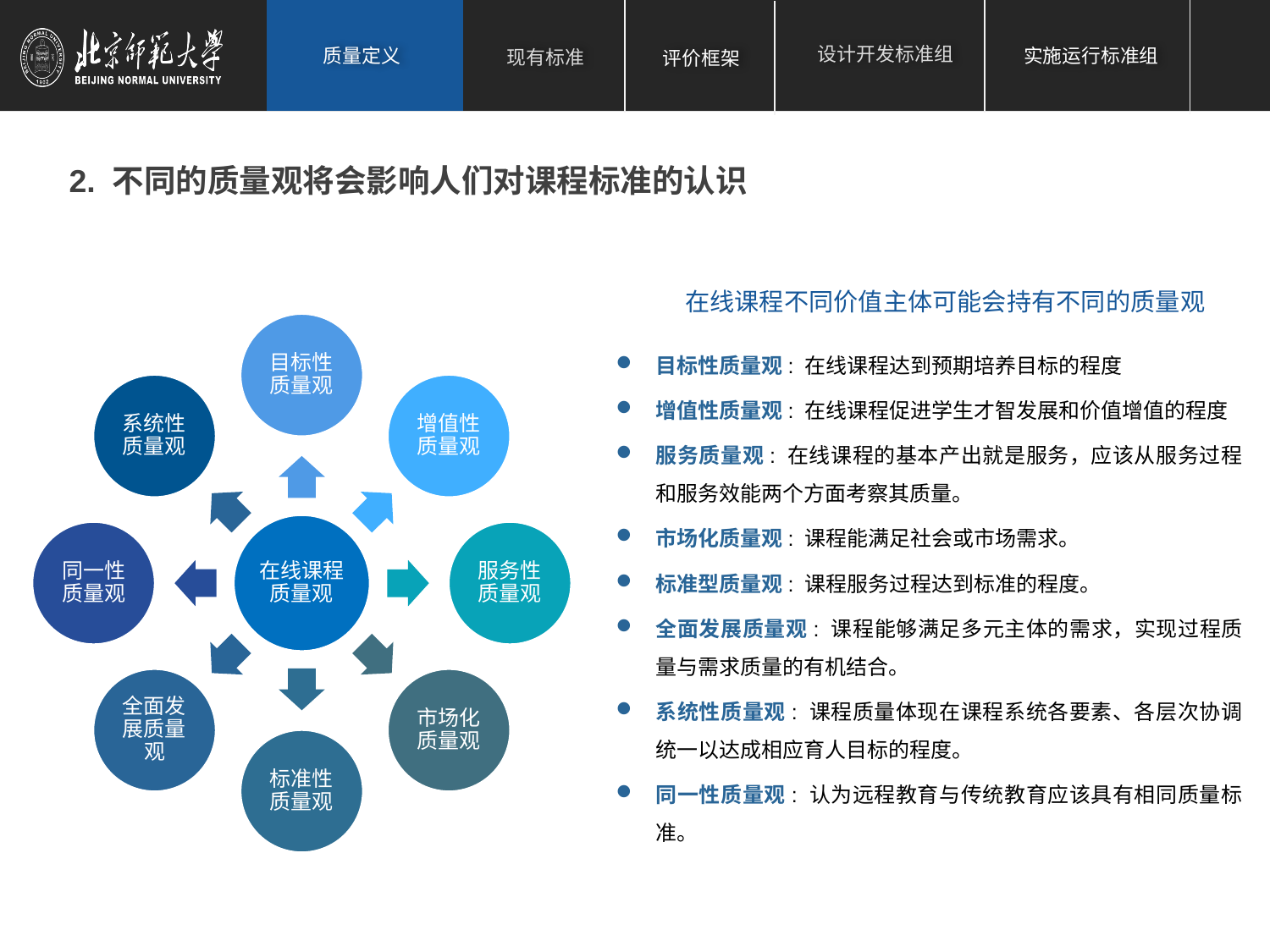

2. 不同的质量观将会影响人们对课程标准的认识
在线课程不同价值主体可能会持有不同的质量观
在线课程质量观

目标性质量观

增值性质量观

服务性质量观

市场化质量观

标准性质量观

全面发展质量观

同一性质量观

系统性质量观
目标性质量观: 在线课程达到预期培养目标的程度
增值性质量观: 在线课程促进学生才智发展和价值增值的程度
服务质量观: 在线课程的基本产出就是服务，应该从服务过程和服务效能两个方面考察其质量。
市场化质量观: 课程能满足社会或市场需求。
标准型质量观: 课程服务过程达到标准的程度。
全面发展质量观: 课程能够满足多元主体的需求，实现过程质量与需求质量的有机结合。
系统性质量观: 课程质量体现在课程系统各要素、各层次协调统一以达成相应育人目标的程度。
同一性质量观: 认为远程教育与传统教育应该具有相同质量标准。